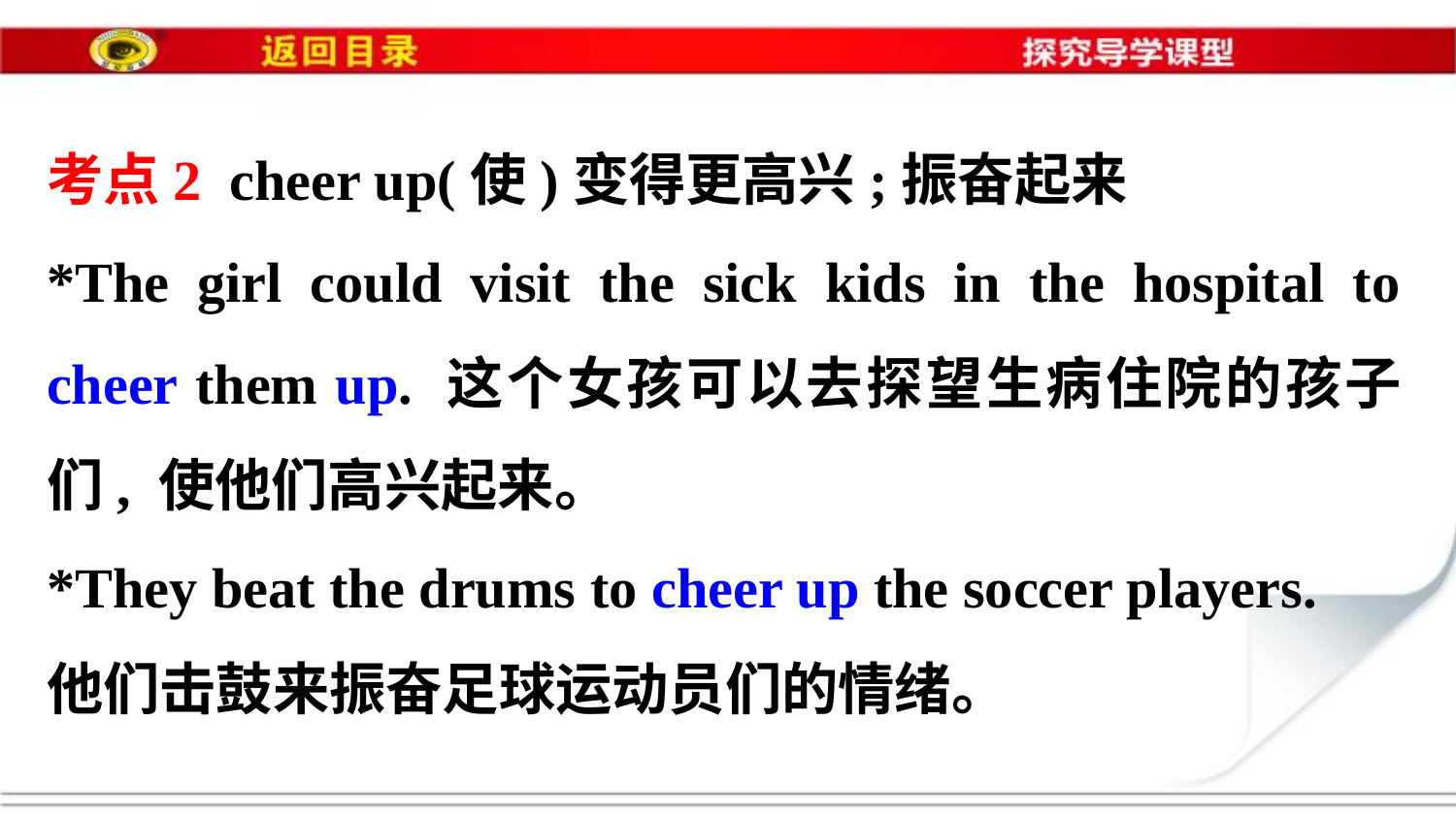

考点2  cheer up(使)变得更高兴;振奋起来
*The girl could visit the sick kids in the hospital to cheer them up. 这个女孩可以去探望生病住院的孩子们, 使他们高兴起来。
*They beat the drums to cheer up the soccer players.
他们击鼓来振奋足球运动员们的情绪。